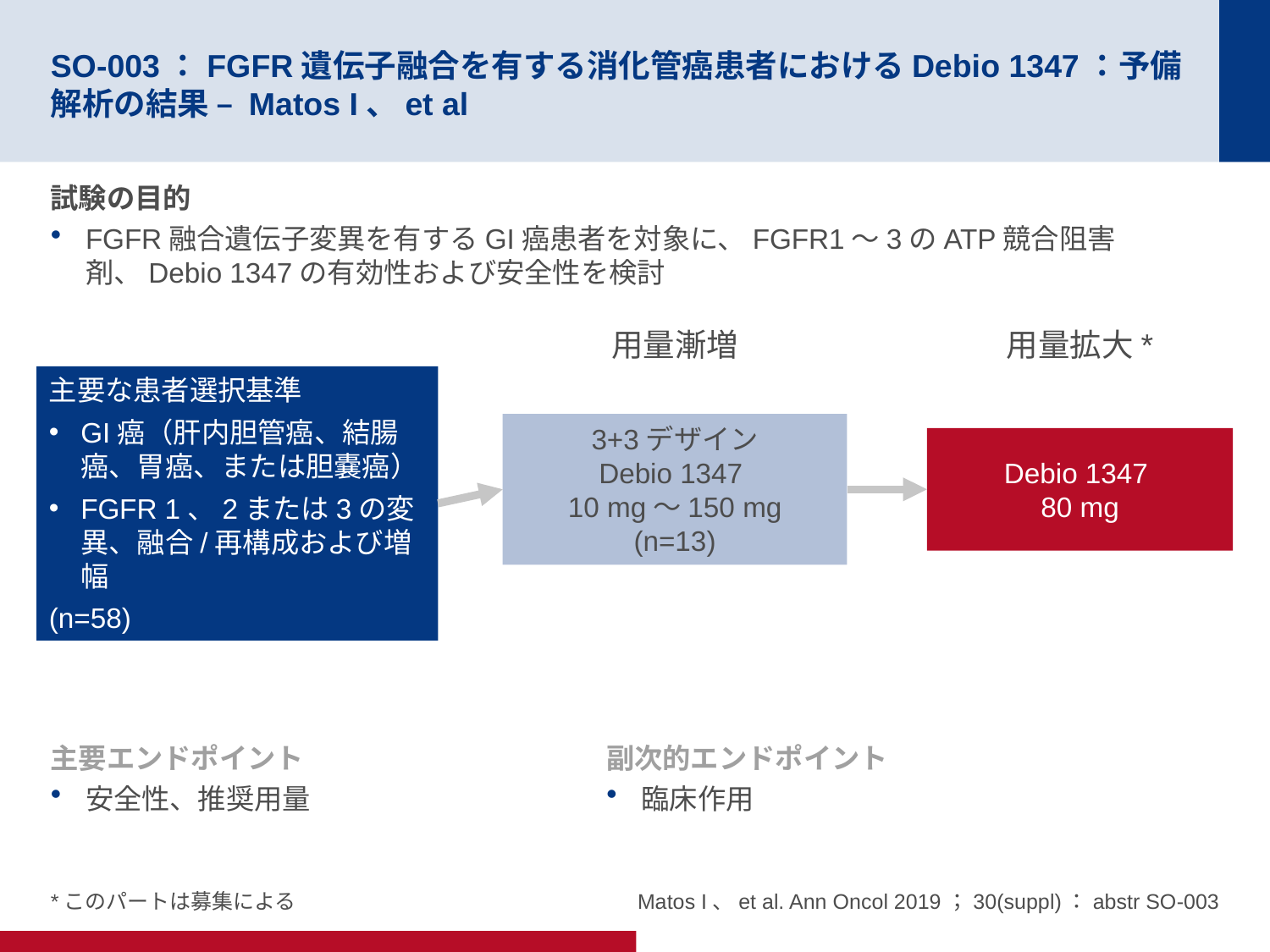

# SO-003：FGFR遺伝子融合を有する消化管癌患者におけるDebio 1347：予備解析の結果 – Matos I、et al
試験の目的
FGFR融合遺伝子変異を有するGI癌患者を対象に、FGFR1～3のATP競合阻害剤、Debio 1347の有効性および安全性を検討
用量漸増
用量拡大*
主要な患者選択基準
GI癌（肝内胆管癌、結腸癌、胃癌、または胆嚢癌）
FGFR 1、2または3の変異、融合/再構成および増幅
(n=58)
3+3デザイン
Debio 1347
10 mg～150 mg
(n=13)
Debio 1347
80 mg
主要エンドポイント
安全性、推奨用量

副次的エンドポイント
臨床作用
*このパートは募集による
Matos I、et al. Ann Oncol 2019；30(suppl)：abstr SO-003